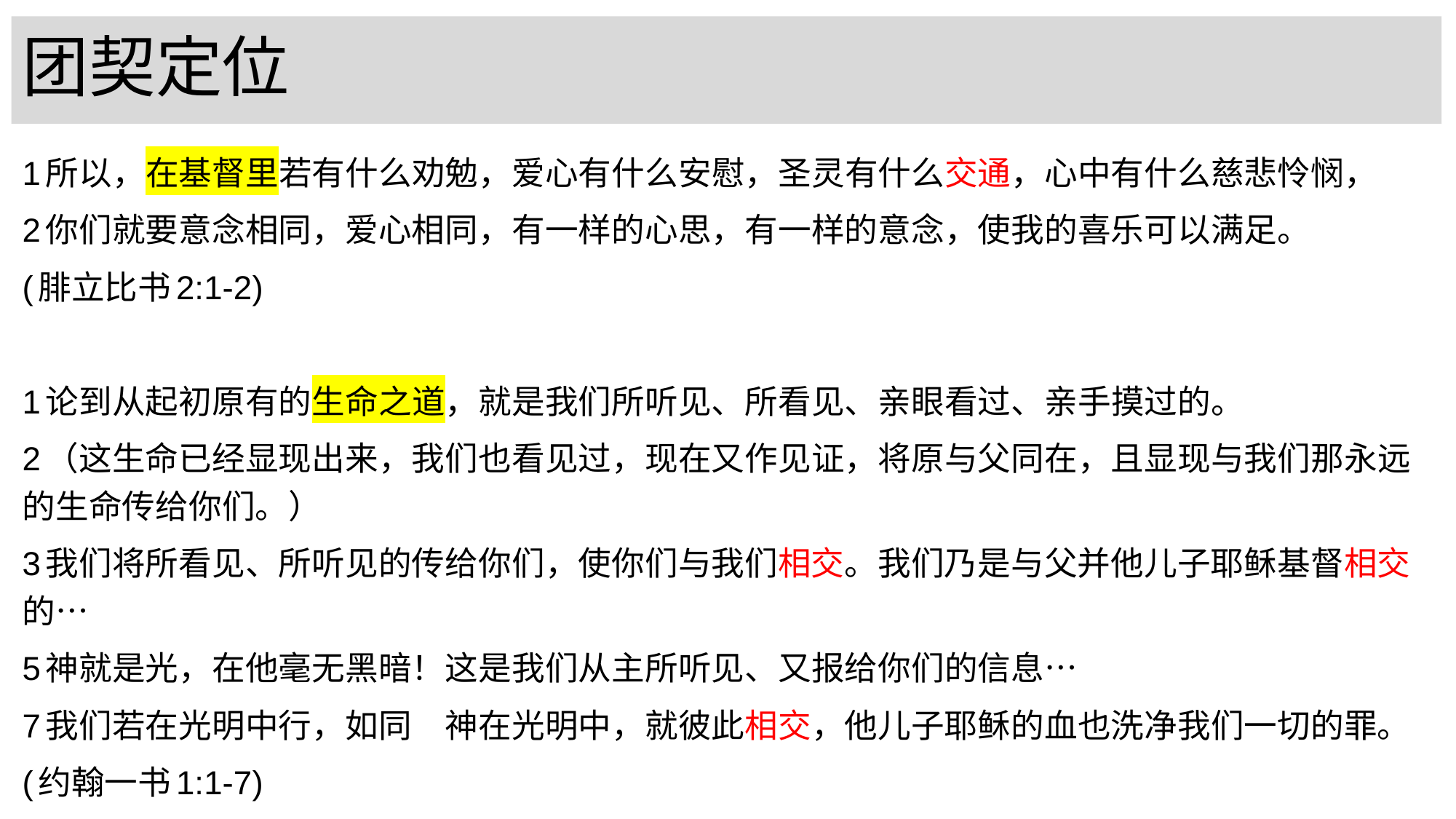

# 团契定位
1所以，在基督里若有什么劝勉，爱心有什么安慰，圣灵有什么交通，心中有什么慈悲怜悯，
2你们就要意念相同，爱心相同，有一样的心思，有一样的意念，使我的喜乐可以满足。
(腓立比书2:1-2)

1论到从起初原有的生命之道，就是我们所听见、所看见、亲眼看过、亲手摸过的。
2（这生命已经显现出来，我们也看见过，现在又作见证，将原与父同在，且显现与我们那永远的生命传给你们。）
3我们将所看见、所听见的传给你们，使你们与我们相交。我们乃是与父并他儿子耶稣基督相交的…
5神就是光，在他毫无黑暗！这是我们从主所听见、又报给你们的信息…
7我们若在光明中行，如同　神在光明中，就彼此相交，他儿子耶稣的血也洗净我们一切的罪。
(约翰一书1:1-7)